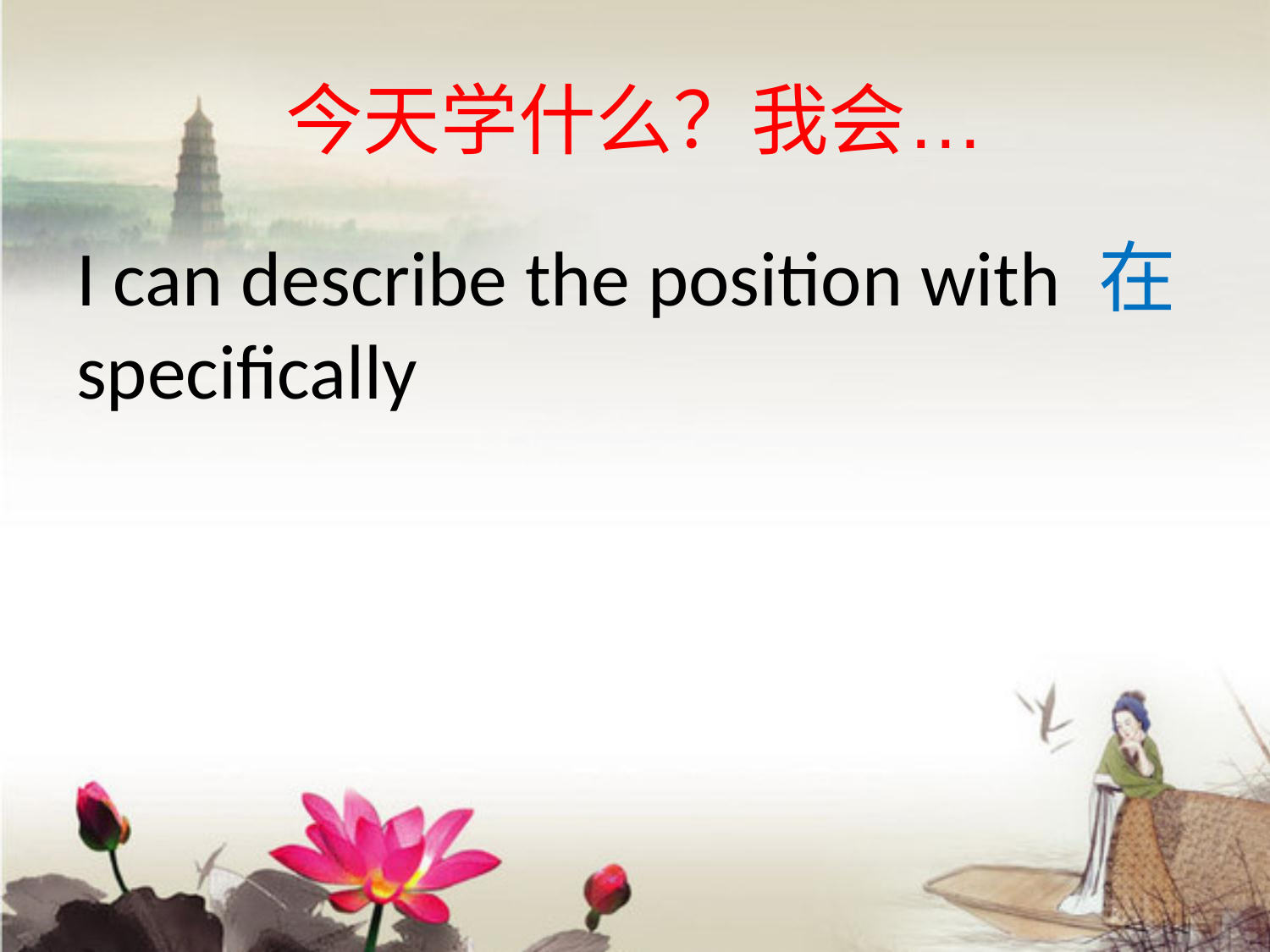

# 今天学什么？我会…
I can describe the position with 在specifically